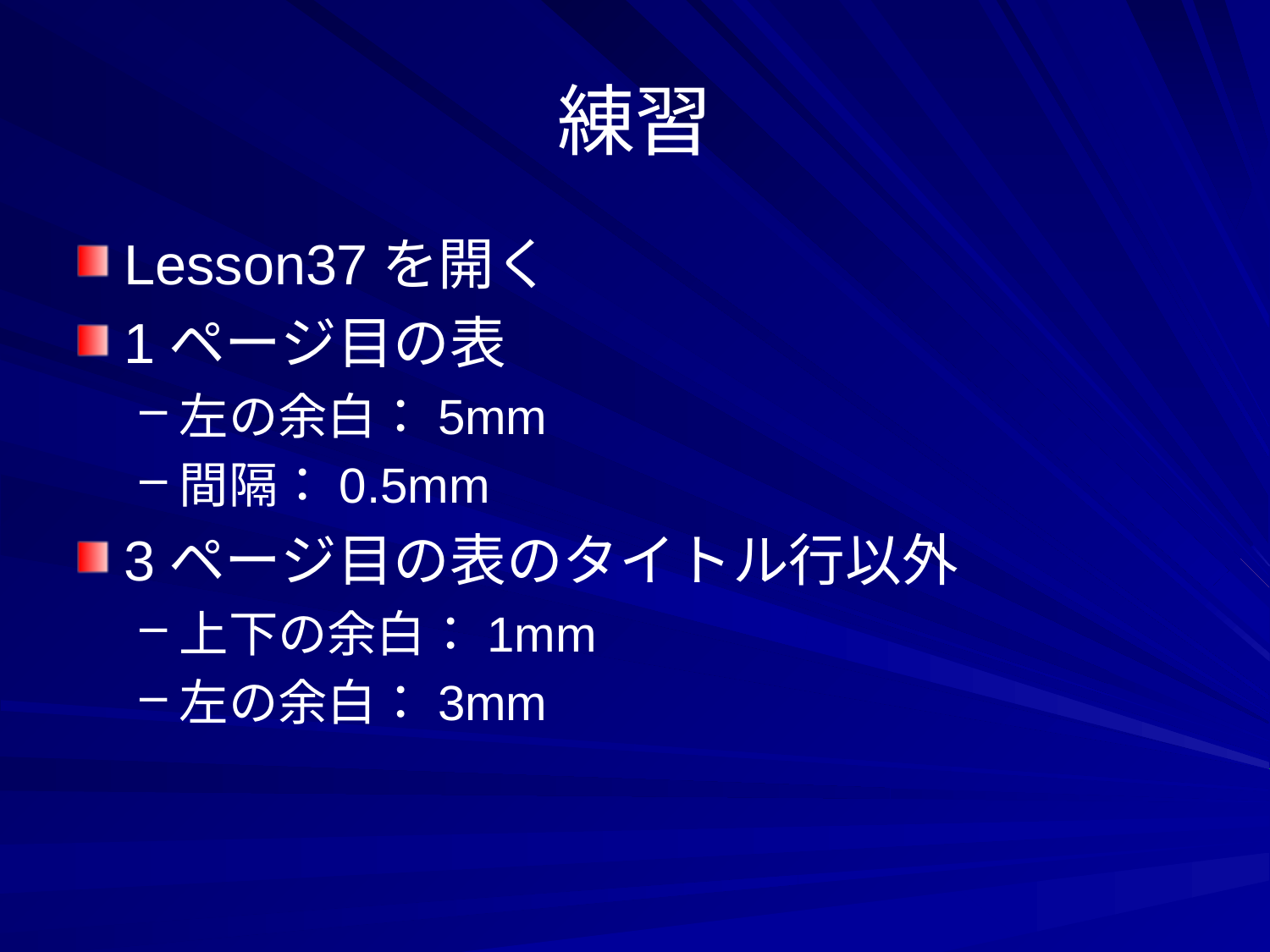

# 練習
Lesson37を開く
1ページ目の表
左の余白：5mm
間隔：0.5mm
3ページ目の表のタイトル行以外
上下の余白：1mm
左の余白：3mm